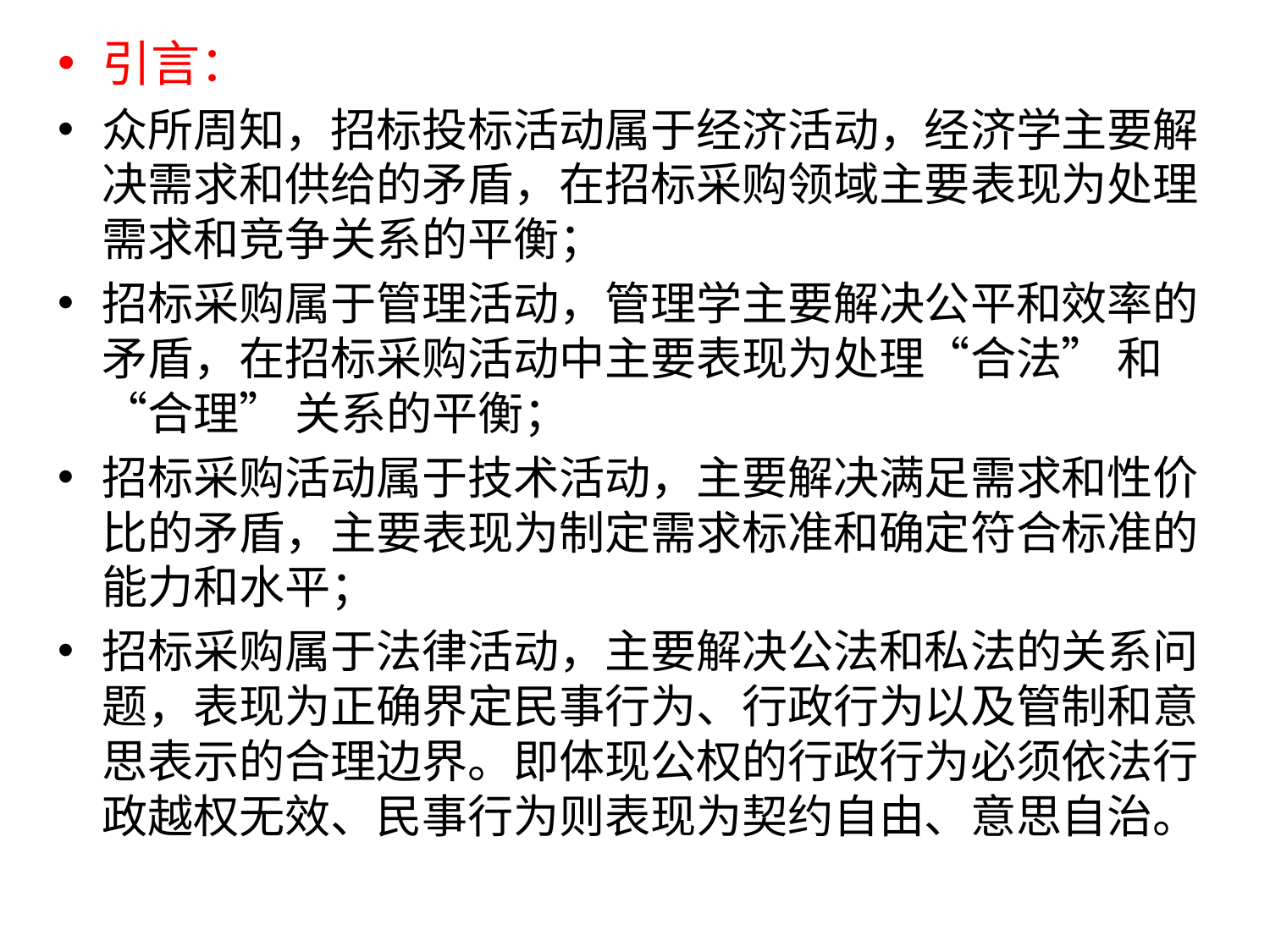

引言：
众所周知，招标投标活动属于经济活动，经济学主要解决需求和供给的矛盾，在招标采购领域主要表现为处理需求和竞争关系的平衡；
招标采购属于管理活动，管理学主要解决公平和效率的矛盾，在招标采购活动中主要表现为处理“合法” 和“合理” 关系的平衡；
招标采购活动属于技术活动，主要解决满足需求和性价比的矛盾，主要表现为制定需求标准和确定符合标准的能力和水平；
招标采购属于法律活动，主要解决公法和私法的关系问题，表现为正确界定民事行为、行政行为以及管制和意思表示的合理边界。即体现公权的行政行为必须依法行政越权无效、民事行为则表现为契约自由、意思自治。